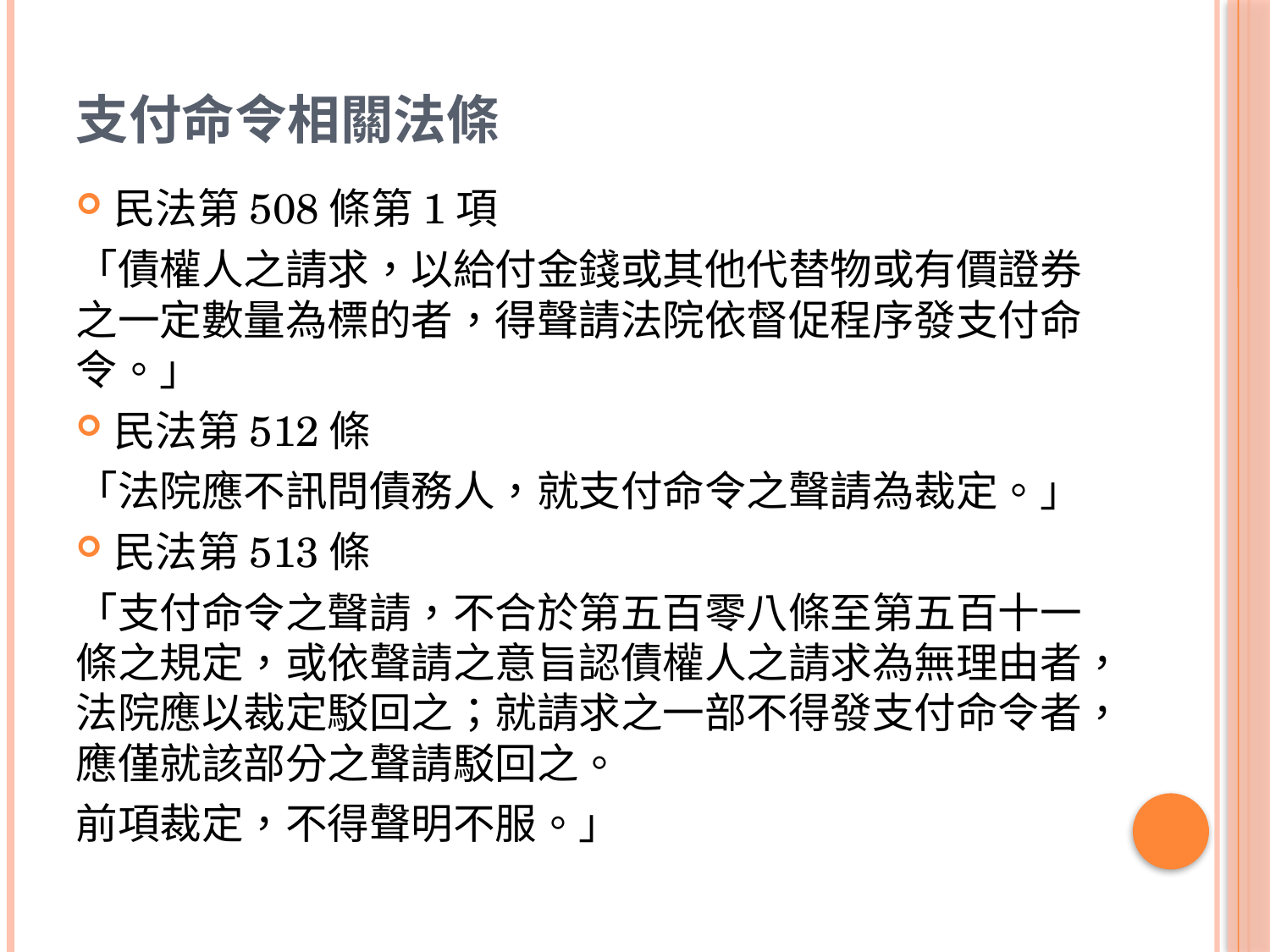

# 支付命令相關法條
民法第508條第1項
「債權人之請求，以給付金錢或其他代替物或有價證券之一定數量為標的者，得聲請法院依督促程序發支付命令。」
民法第512條
「法院應不訊問債務人，就支付命令之聲請為裁定。」
民法第513條
「支付命令之聲請，不合於第五百零八條至第五百十一條之規定，或依聲請之意旨認債權人之請求為無理由者，法院應以裁定駁回之；就請求之一部不得發支付命令者，應僅就該部分之聲請駁回之。
前項裁定，不得聲明不服。」